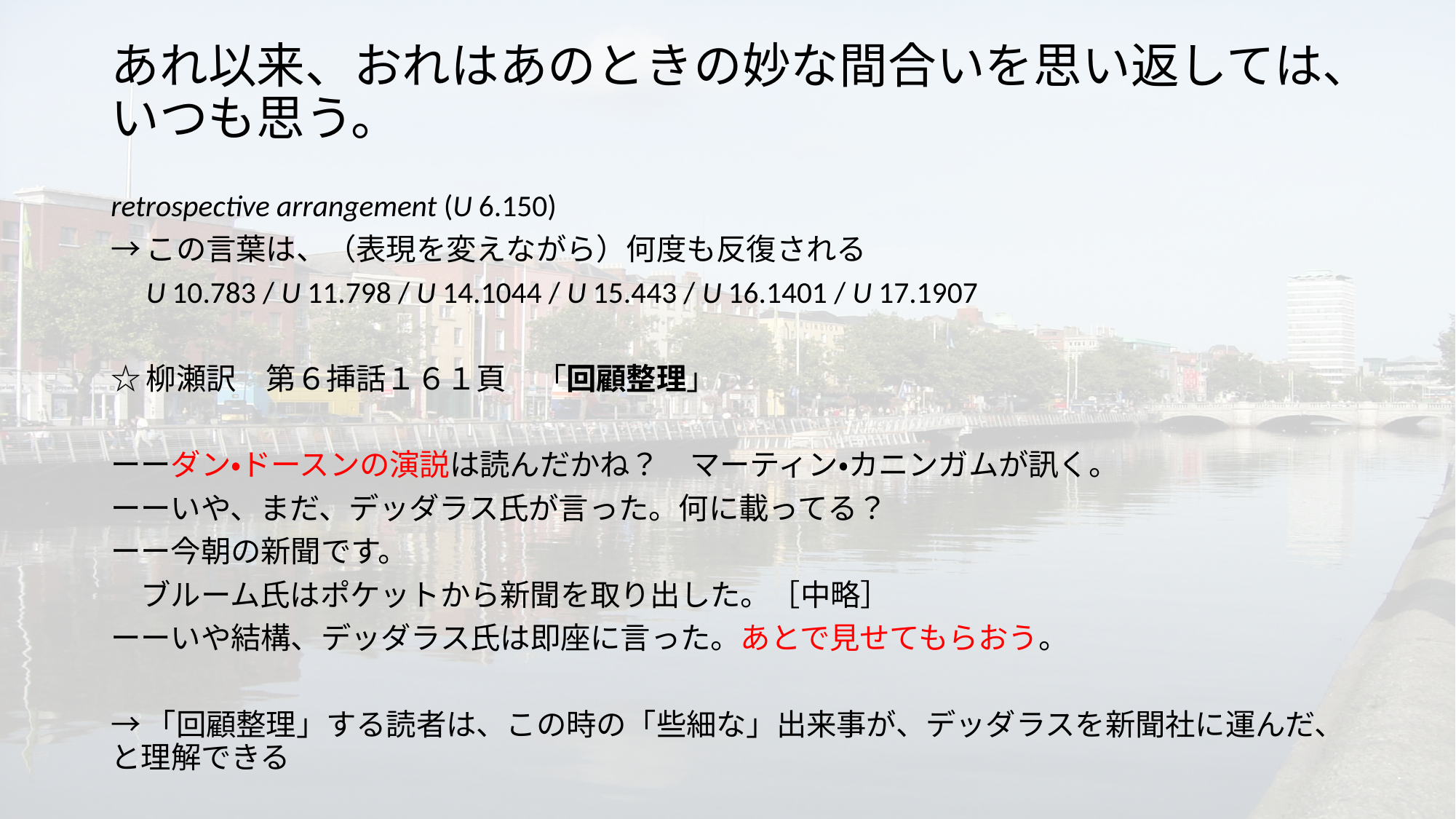

# あれ以来、おれはあのときの妙な間合いを思い返しては、いつも思う。
retrospective arrangement (U 6.150)
→この言葉は、（表現を変えながら）何度も反復される
　U 10.783 / U 11.798 / U 14.1044 / U 15.443 / U 16.1401 / U 17.1907

☆柳瀬訳　第６挿話１６１頁　「回顧整理」

ーーダン・ドースンの演説は読んだかね？　マーティン・カニンガムが訊く。
ーーいや、まだ、デッダラス氏が言った。何に載ってる？
ーー今朝の新聞です。
　ブルーム氏はポケットから新聞を取り出した。［中略］
ーーいや結構、デッダラス氏は即座に言った。あとで見せてもらおう。

→「回顧整理」する読者は、この時の「些細な」出来事が、デッダラスを新聞社に運んだ、と理解できる